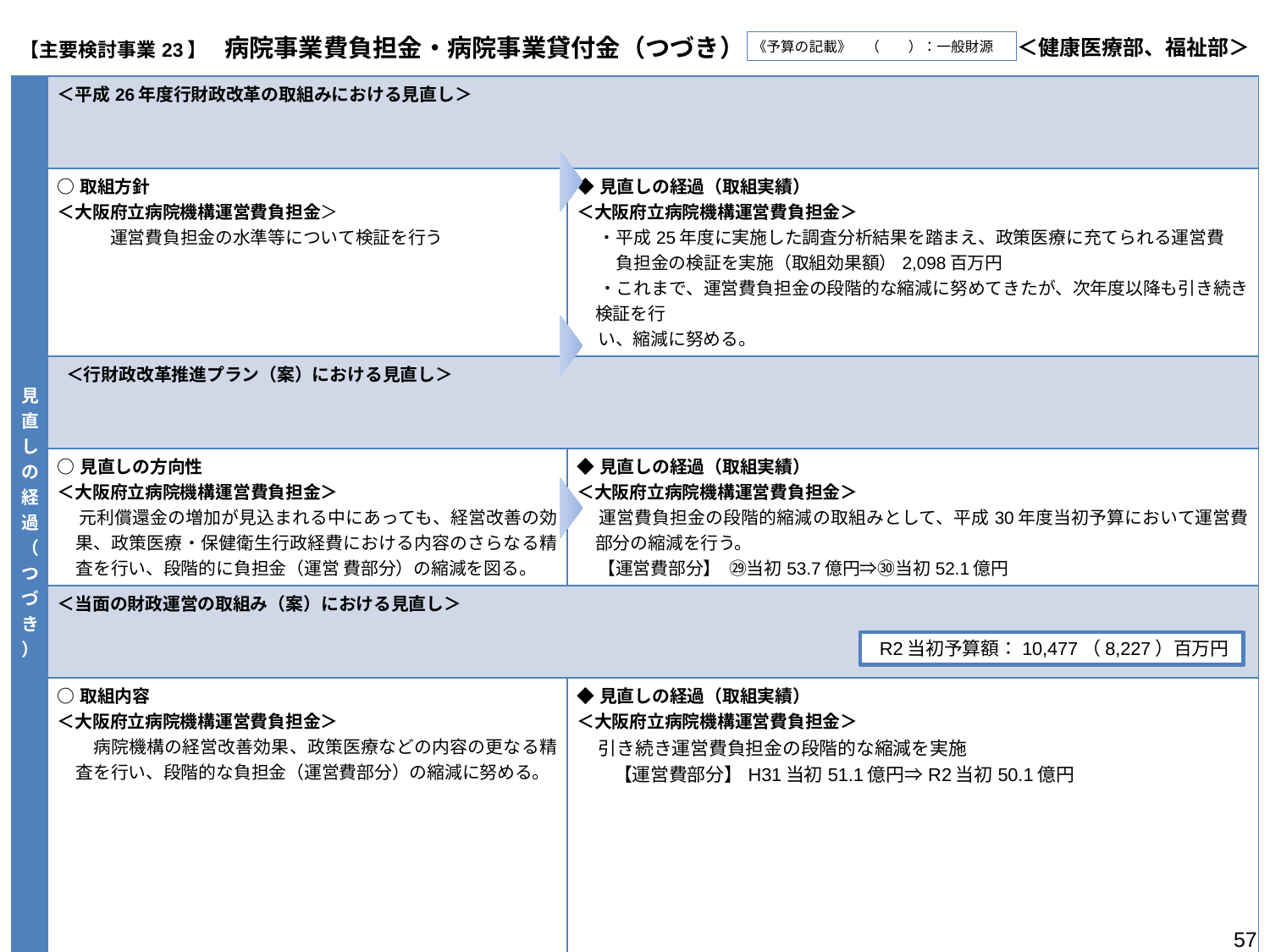

| 【主要検討事業23】　病院事業費負担金・病院事業貸付金（つづき） | ＜健康医療部、福祉部＞ |
| --- | --- |
《予算の記載》　（　　）：一般財源
| 見直しの経過（つづき） | ＜平成26年度行財政改革の取組みにおける見直し＞ |  |
| --- | --- | --- |
|  | ○取組方針 ＜大阪府立病院機構運営費負担金＞ 　　　運営費負担金の水準等について検証を行う | ◆見直しの経過（取組実績） ＜大阪府立病院機構運営費負担金＞ 　 ・平成25年度に実施した調査分析結果を踏まえ、政策医療に充てられる運営費　 　　 負担金の検証を実施（取組効果額）2,098百万円 　 ・これまで、運営費負担金の段階的な縮減に努めてきたが、次年度以降も引き続き検証を行 い、縮減に努める。 |
|  | ＜行財政改革推進プラン（案）における見直し＞ |  |
|  | ○見直しの方向性 ＜大阪府立病院機構運営費負担金＞ 　 元利償還金の増加が見込まれる中にあっても、経営改善の効果、政策医療・保健衛生行政経費における内容のさらなる精査を行い、段階的に負担金（運営 費部分）の縮減を図る。 | ◆見直しの経過（取組実績） ＜大阪府立病院機構運営費負担金＞ 　 運営費負担金の段階的縮減の取組みとして、平成30年度当初予算において運営費部分の縮減を行う。 【運営費部分】 ㉙当初53.7億円⇒㉚当初52.1億円 |
|  | ＜当面の財政運営の取組み（案）における見直し＞ |  |
|  | ○取組内容 ＜大阪府立病院機構運営費負担金＞ 　　病院機構の経営改善効果、政策医療などの内容の更なる精査を行い、段階的な負担金（運営費部分）の縮減に努める。 | ◆見直しの経過（取組実績） ＜大阪府立病院機構運営費負担金＞ 　 引き続き運営費負担金の段階的な縮減を実施 　　【運営費部分】H31当初51.1億円⇒R2当初50.1億円 |
| 現在の事業 | ＜主な事業（見直し後の事業、新たに取り組んでいる事業等）＞ |  |
|  | 《見直し後の事業》 　◆大阪府立病院機構運営費負担金（※健康医療部分） 7,778（7,778）百万円 　　１　事業目的 　　　　 府が策定する中期目標に基づき、大阪府立病院機構の各病院が公的使命を果たすために実施する政策医療等にかかる経費の一部について、地方独立行政法人 　　　法の規定により府が負担する。 　　　根拠法令：地方独立行政法人法第８５条 　　２　事業内容 　　　　 大阪府立病院機構の各病院が実施する救急医療や高度医療の確保、精神、結核医療等の政策医療や、建設改良費にかかる経費などについて、地方独立行政 法人法等に基づき負担金を支出するもの｡　　　　　　　　　　　　　　　　　　　　　　　　　　　　　　　　　 　　　【運営費負担金】　　　　　　　　　　　　　　　　　　　　　　　　　　　　　　　　　　　　　　　　　　　 　　 ○運営費分　　・政策医療分、保健衛生行政事務分　　　　　　　　　　　　　　　　　　　　　　　　　　　　　　　　　 　　 ○建設改良費に係る元利償還金等分　　 ・長期貸付金分、移行前地方債分　　　　　　　　　　　　　　　　　　　　　　　　　　　　　　　　　　 　 　○プロパー採用元府職員退職金分　　　・府在職期間分 |  |

R2当初予算額：10,477（8,227）百万円
57